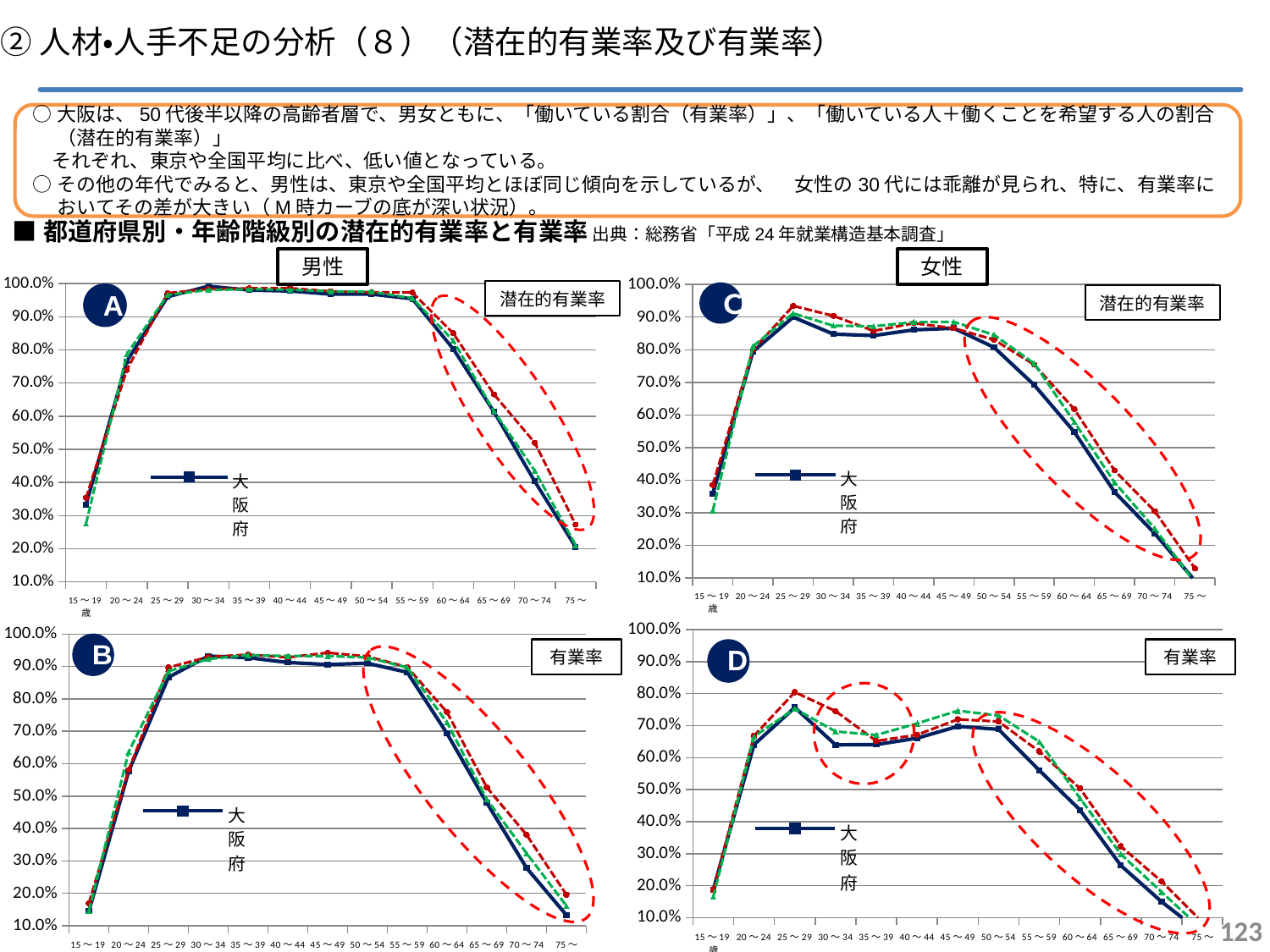

②人材・人手不足の分析（８）（潜在的有業率及び有業率）
○大阪は、50代後半以降の高齢者層で、男女ともに、「働いている割合（有業率）」、「働いている人＋働くことを希望する人の割合（潜在的有業率）」
　それぞれ、東京や全国平均に比べ、低い値となっている。
○その他の年代でみると、男性は、東京や全国平均とほぼ同じ傾向を示しているが、　女性の30代には乖離が見られ、特に、有業率においてその差が大きい（M時カーブの底が深い状況）。
■都道府県別・年齢階級別の潜在的有業率と有業率 出典：総務省「平成24年就業構造基本調査」
男性
女性

### Chart

| Category | 大阪府 | 東京都 | 全国 |
|---|---|---|---|
| 15～19歳 | 0.35862068965517263 | 0.3855702094647018 | 0.30696159587461036 |
| 20～24 | 0.794520547945205 | 0.7997911772383196 | 0.8106154751782327 |
| 25～29 | 0.8998435054773083 | 0.9343113641340045 | 0.9115587196851307 |
| 30～34 | 0.8478731074261 | 0.9039124265153051 | 0.8734616680052854 |
| 35～39 | 0.8433420365535258 | 0.8575307748008686 | 0.871998104632881 |
| 40～44 | 0.8609179415855357 | 0.8813285457809686 | 0.8845315904139434 |
| 45～49 | 0.8658125421443021 | 0.8659289210470312 | 0.8854802717084774 |
| 50～54 | 0.8072337042925275 | 0.8304336535964687 | 0.8453339587730957 |
| 55～59 | 0.6919393455706305 | 0.7542010823127316 | 0.7576779026217236 |
| 60～64 | 0.5475992228698306 | 0.6173469387755106 | 0.5782668658774849 |
| 65～69 | 0.36380892122746034 | 0.42995770092062735 | 0.3931415721915113 |
| 70～74 | 0.2369747899159664 | 0.30500397140587804 | 0.2521805081532044 |
| 75～ | 0.09184564344333855 | 0.1296139416676752 | 0.08596437052102529 |

### Chart

| Category | 大阪府 | 東京都 | 全国 |
|---|---|---|---|
| 15～19歳 | 0.3325471698113208 | 0.35353159851301114 | 0.27568039304415315 |
| 20～24 | 0.7656250000000009 | 0.7394046417759839 | 0.786596286172118 |
| 25～29 | 0.9602227525855217 | 0.971275056829924 | 0.9657872579287122 |
| 30～34 | 0.9921671018276753 | 0.9835875651670195 | 0.9806787719386981 |
| 35～39 | 0.9802631578947362 | 0.9856871874461114 | 0.9829208856770727 |
| 40～44 | 0.9773819621147871 | 0.9863013698630131 | 0.9817488422773086 |
| 45～49 | 0.9679862306368335 | 0.9766420443202236 | 0.9766769514832006 |
| 50～54 | 0.9680032401782098 | 0.9738960722127352 | 0.9755308603328635 |
| 55～59 | 0.954070981210856 | 0.9728841413311422 | 0.9556056995081396 |
| 60～64 | 0.8030980041703908 | 0.8501997336884165 | 0.8283142128744426 |
| 65～69 | 0.6130160951714485 | 0.6657549234135678 | 0.6148212196734664 |
| 70～74 | 0.40313335880779494 | 0.5197244834063874 | 0.43552841982846396 |
| 75～ | 0.2049315068493152 | 0.2729018628768967 | 0.21131568059578001 |
潜在的有業率
A
潜在的有業率

### Chart

| Category | 大阪府 | 東京都 | 全国 |
|---|---|---|---|
| 15～19歳 | 0.18719211822660098 | 0.1865787432117922 | 0.16535486497489482 |
| 20～24 | 0.6404109589041096 | 0.6679718089271741 | 0.6657400745634129 |
| 25～29 | 0.7566510172143989 | 0.8044668272388876 | 0.7527059095907862 |
| 30～34 | 0.6398702235039659 | 0.745185485505778 | 0.6816851050599787 |
| 35～39 | 0.6408471134319705 | 0.6518826937002172 | 0.6706799629541893 |
| 40～44 | 0.6606397774687077 | 0.6712746858168765 | 0.7066299286599178 |
| 45～49 | 0.6975724881995956 | 0.7195147903809317 | 0.7464381176585998 |
| 50～54 | 0.6883942766295721 | 0.7128018696442486 | 0.7315299820186073 |
| 55～59 | 0.5602553870710295 | 0.6194816291654803 | 0.6499375780274657 |
| 60～64 | 0.4363030807660283 | 0.5035492457852705 | 0.47293414550051716 |
| 65～69 | 0.26320784561847516 | 0.32296591191838797 | 0.29836971797994993 |
| 70～74 | 0.14991596638655474 | 0.21339687582737638 | 0.18007837188724576 |
| 75～ | 0.05133577789418548 | 0.08616725160353374 | 0.0628147927292863 |

### Chart

| Category | 大阪府 | 東京都 | 全国 |
|---|---|---|---|
| 15～19歳 | 0.14528301886792475 | 0.16951672862453532 | 0.14590471265110871 |
| 20～24 | 0.5768581081081086 | 0.5804742684157416 | 0.6366292770289386 |
| 25～29 | 0.8667462211614961 | 0.8970861748295098 | 0.8852371596968847 |
| 30～34 | 0.9321148825065276 | 0.9293299864838781 | 0.9229426938445202 |
| 35～39 | 0.9273325358851671 | 0.9367132264183484 | 0.9351497836225373 |
| 40～44 | 0.9123551031947978 | 0.9282534246575342 | 0.9325901556901286 |
| 45～49 | 0.9060240963855428 | 0.9425034937113196 | 0.9323388644590758 |
| 50～54 | 0.9100850546780079 | 0.9312027323737497 | 0.9277143006208588 |
| 55～59 | 0.8822546972860127 | 0.8981101068200489 | 0.8971401044571776 |
| 60～64 | 0.6934763181411977 | 0.7592099422991573 | 0.727214786488209 |
| 65～69 | 0.4793561931420579 | 0.5270787746170679 | 0.49023447434006434 |
| 70～74 | 0.27818112342376766 | 0.38040075140889196 | 0.32368076755342395 |
| 75～ | 0.13287671232876702 | 0.19589014787785683 | 0.16146048820852296 |
有業率
有業率

123